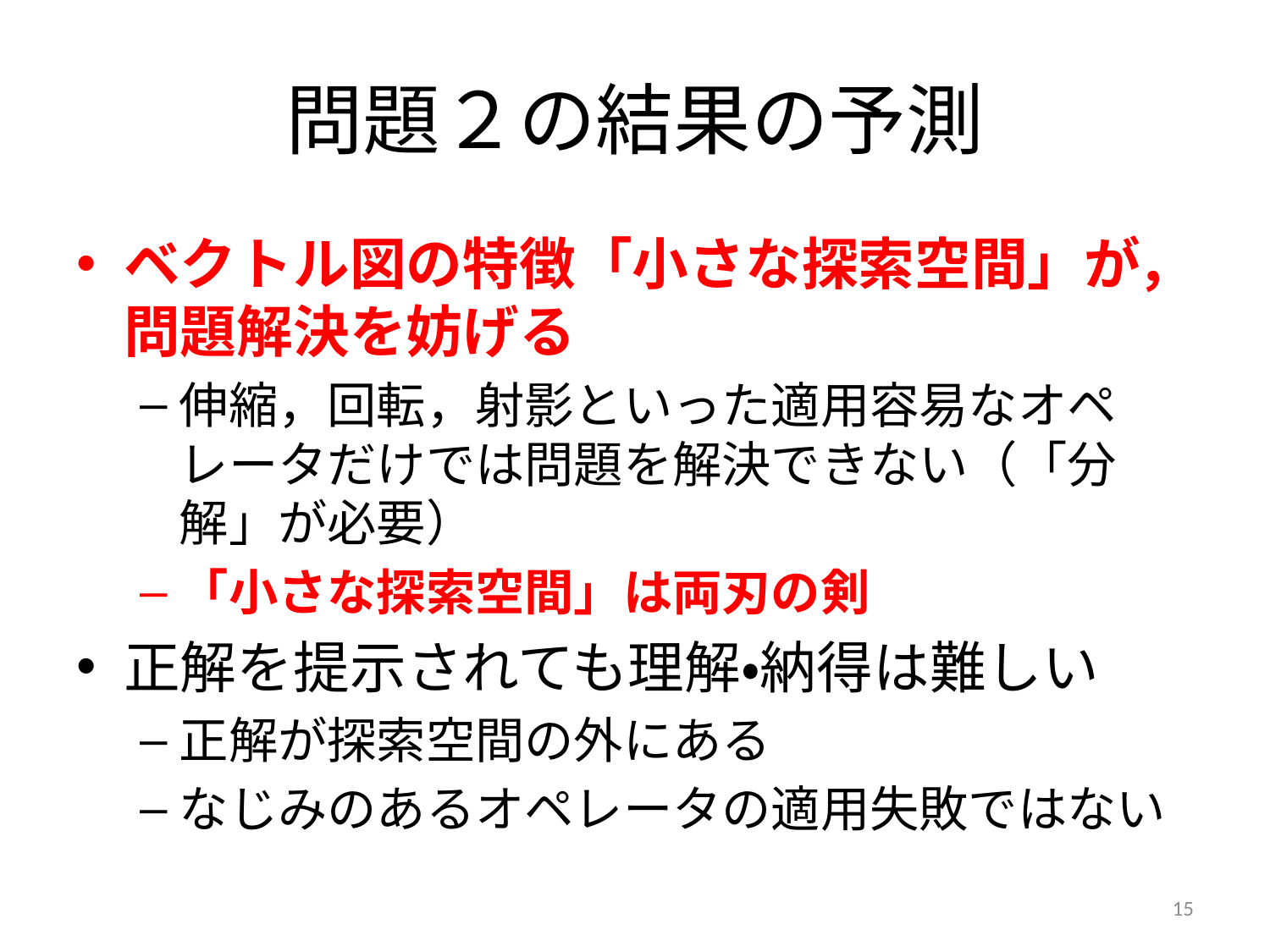

# 問題２の結果の予測
ベクトル図の特徴「小さな探索空間」が，問題解決を妨げる
伸縮，回転，射影といった適用容易なオペレータだけでは問題を解決できない（「分解」が必要）
「小さな探索空間」は両刃の剣
正解を提示されても理解・納得は難しい
正解が探索空間の外にある
なじみのあるオペレータの適用失敗ではない
15